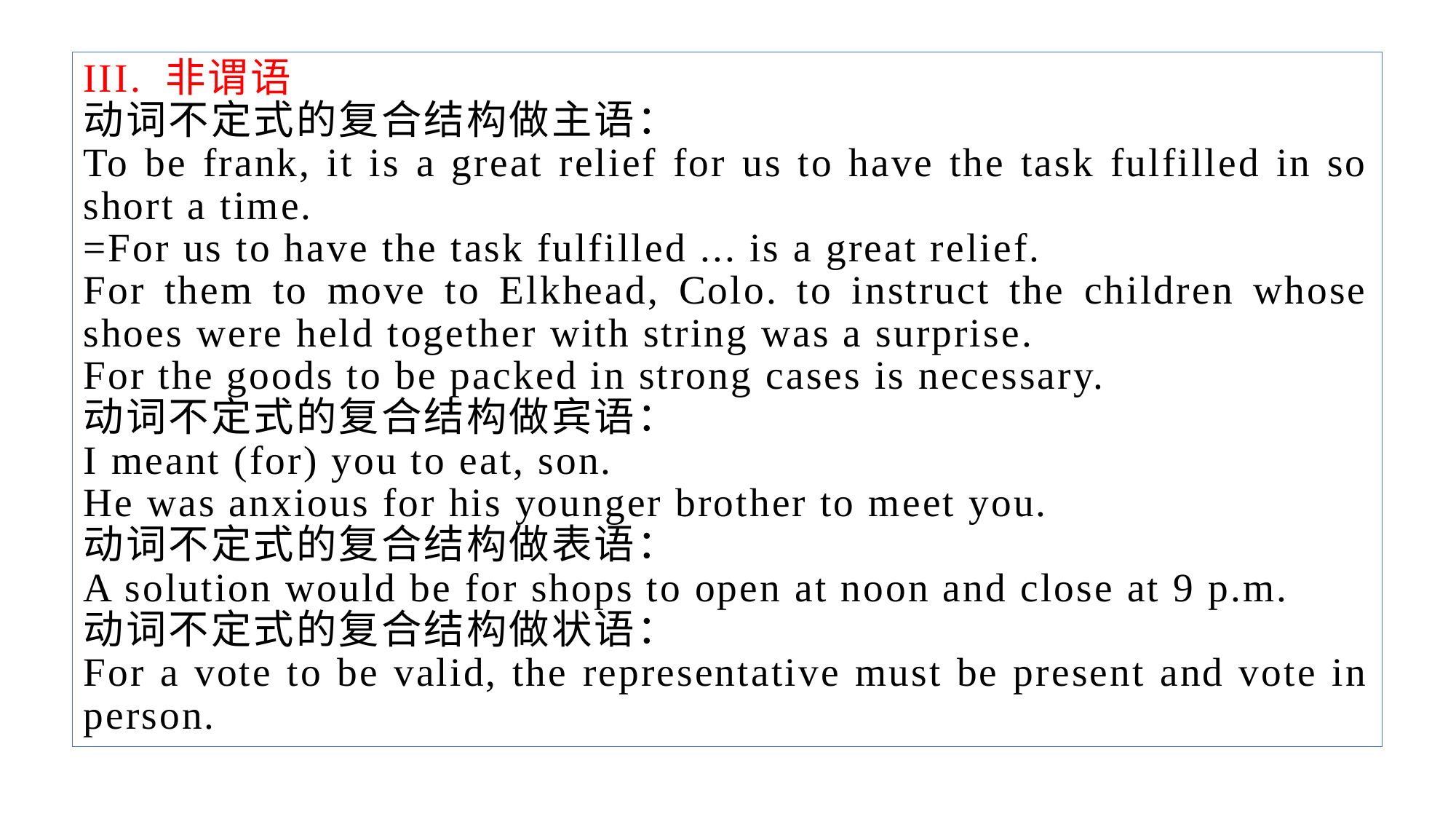

III. 非谓语
动词不定式的复合结构做主语：
To be frank, it is a great relief for us to have the task fulfilled in so short a time.
=For us to have the task fulfilled ... is a great relief.
For them to move to Elkhead, Colo. to instruct the children whose shoes were held together with string was a surprise.
For the goods to be packed in strong cases is necessary.
动词不定式的复合结构做宾语：
I meant (for) you to eat, son.
He was anxious for his younger brother to meet you.
动词不定式的复合结构做表语：
A solution would be for shops to open at noon and close at 9 p.m.
动词不定式的复合结构做状语：
For a vote to be valid, the representative must be present and vote in person.